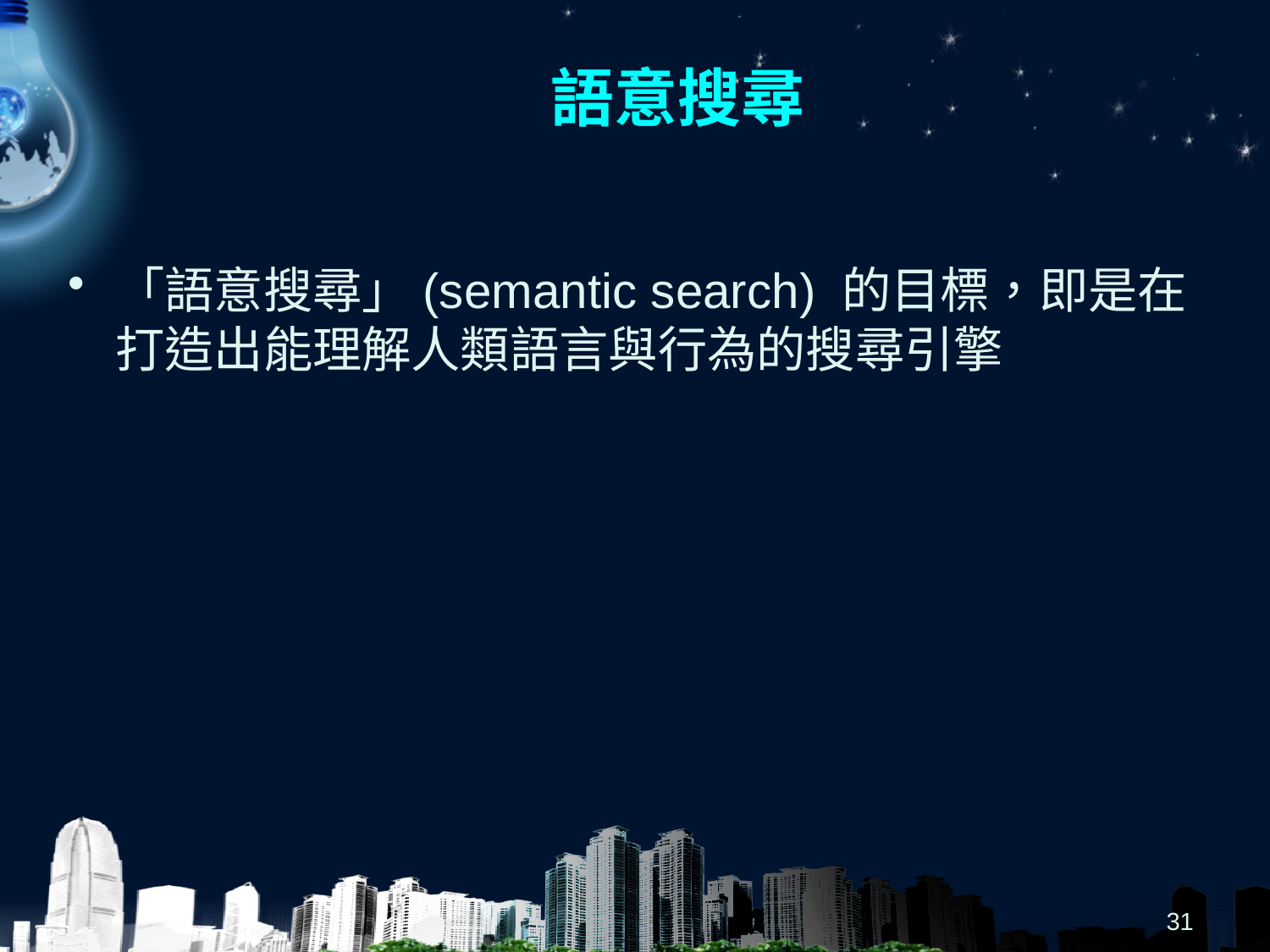

# 語意搜尋

「語意搜尋」(semantic search) 的目標，即是在打造出能理解人類語言與行為的搜尋引擎
31